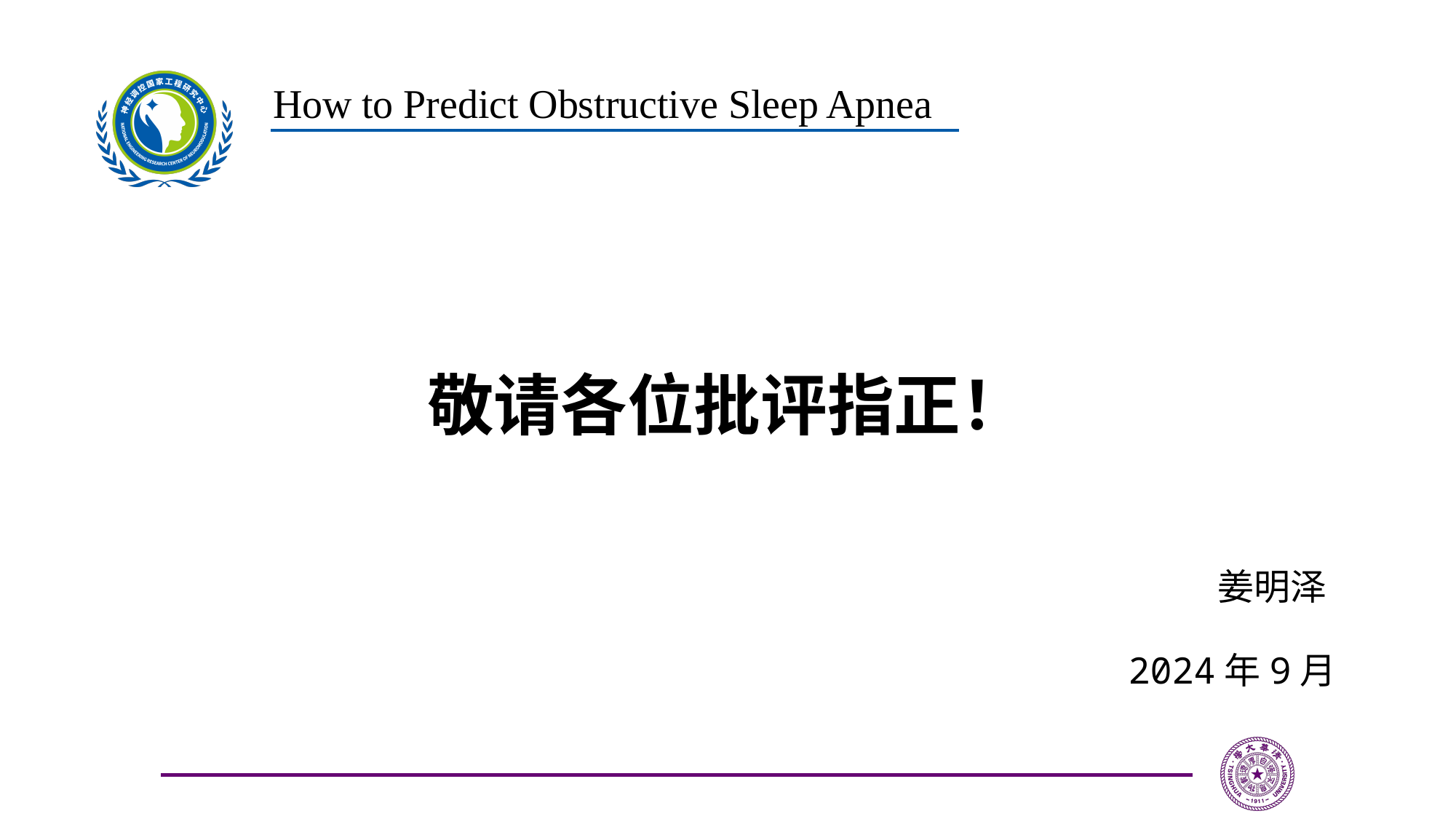

# How to Predict Obstructive Sleep Apnea
敬请各位批评指正！
姜明泽
2024年9月